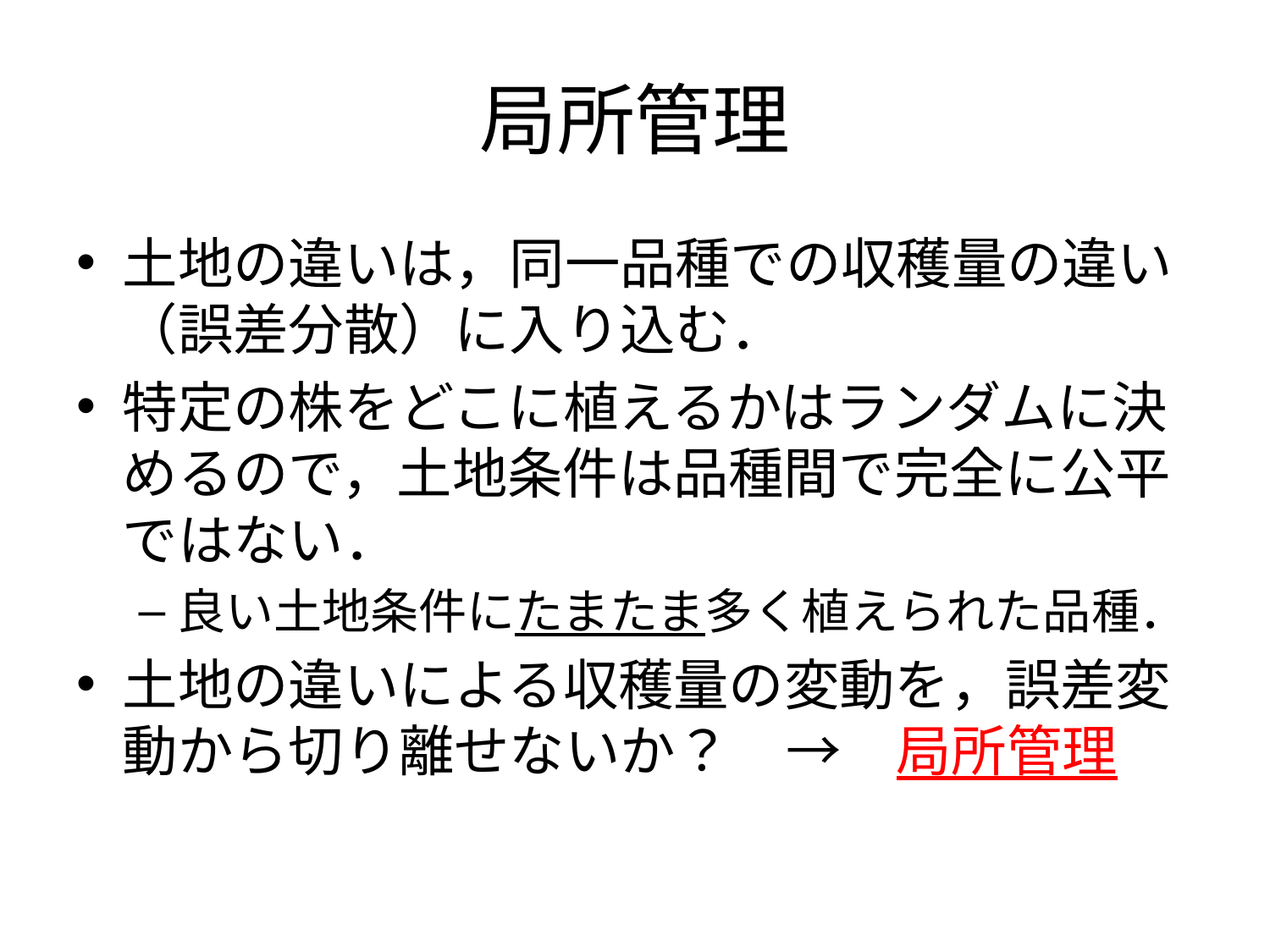

# 局所管理
土地の違いは，同一品種での収穫量の違い（誤差分散）に入り込む．
特定の株をどこに植えるかはランダムに決めるので，土地条件は品種間で完全に公平ではない．
良い土地条件にたまたま多く植えられた品種．
土地の違いによる収穫量の変動を，誤差変動から切り離せないか？　→　局所管理